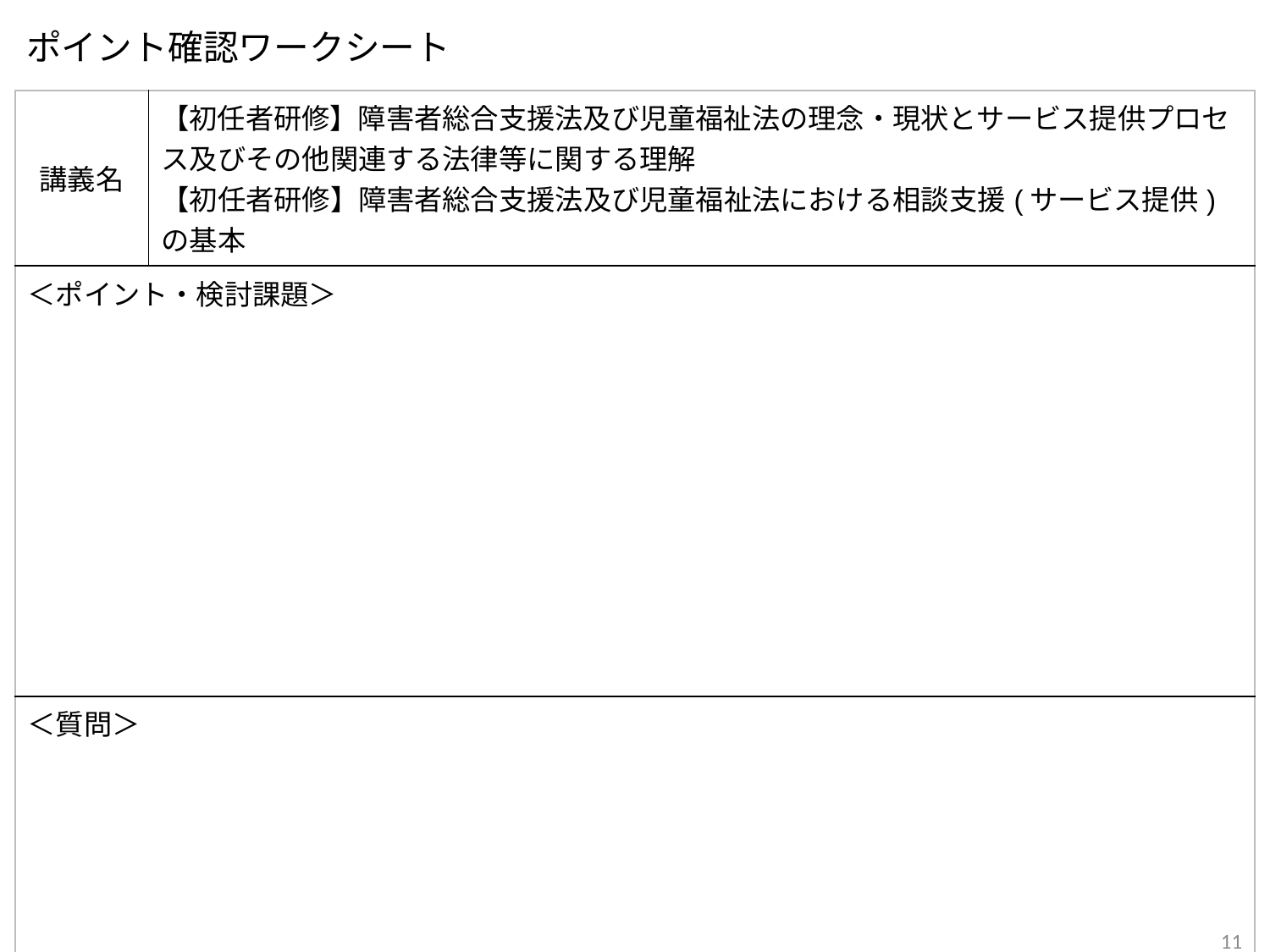

# ポイント確認ワークシート
| 講義名 | 【初任者研修】障害者総合支援法及び児童福祉法の理念・現状とサービス提供プロセス及びその他関連する法律等に関する理解 【初任者研修】障害者総合支援法及び児童福祉法における相談支援(サービス提供)の基本 |
| --- | --- |
| ＜ポイント・検討課題＞ |  |
| ＜質問＞ |  |
11